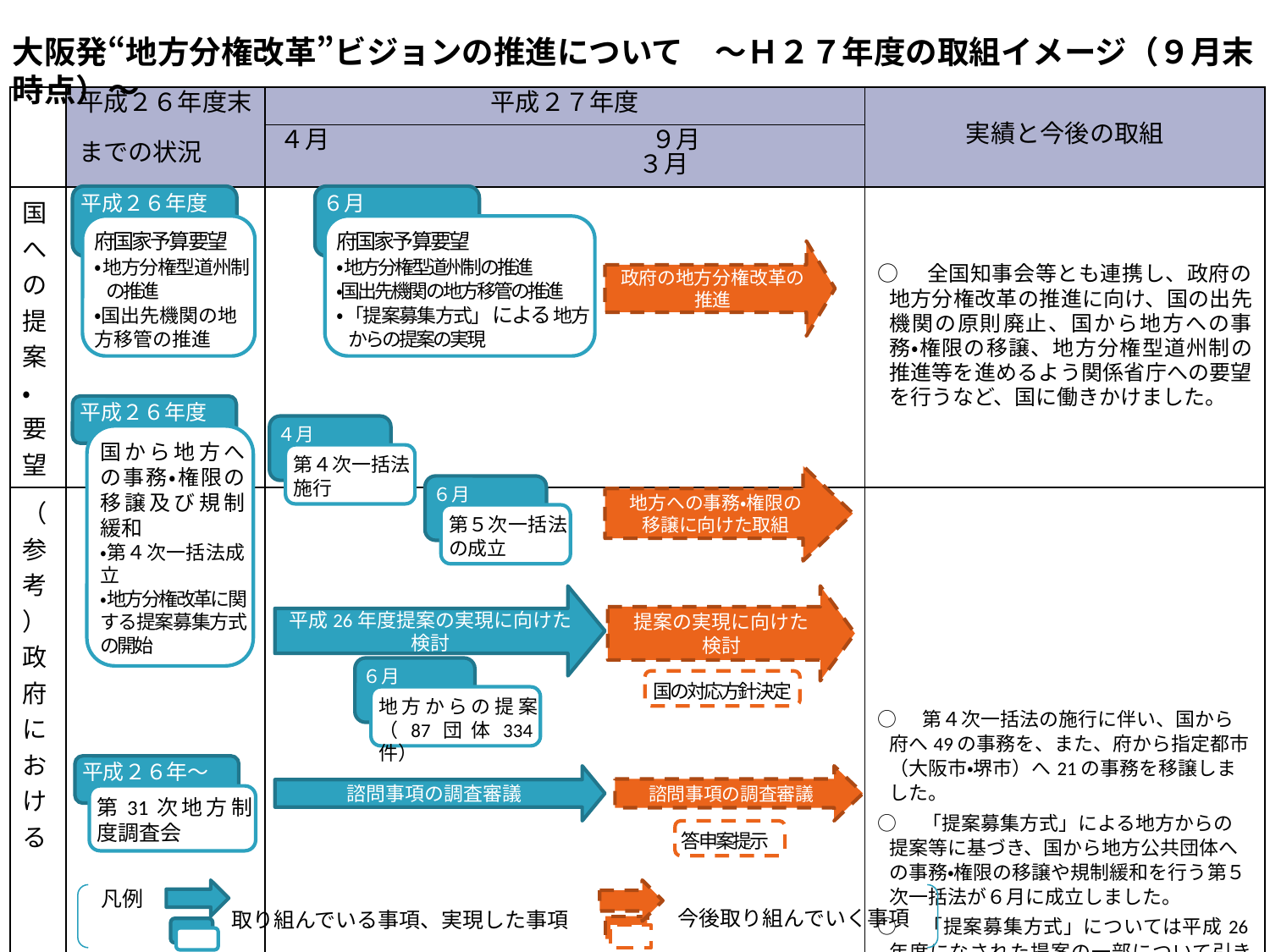

大阪発“地方分権改革”ビジョンの推進について　～Ｈ２７年度の取組イメージ（９月末時点）～
|  | 平成２６年度末 | 平成２７年度 | 実績と今後の取組 |
| --- | --- | --- | --- |
|  | までの状況 | ４月　　　　　　　　　　　　　９月　　　　　　　　　　　　　　３月 |  |
| 国への提案・要望 |  |  | ○　全国知事会等とも連携し、政府の地方分権改革の推進に向け、国の出先機関の原則廃止、国から地方への事務・権限の移譲、地方分権型道州制の推進等を進めるよう関係省庁への要望を行うなど、国に働きかけました。 |
| （参考）政府における 　　　　　　　地方分権の取組状況 |  |  | ○　第４次一括法の施行に伴い、国から府へ49の事務を、また、府から指定都市（大阪市・堺市）へ21の事務を移譲しました。 ○　「提案募集方式」による地方からの提案等に基づき、国から地方公共団体への事務・権限の移譲や規制緩和を行う第５次一括法が６月に成立しました。 ○　「提案募集方式」については平成26年度になされた提案の一部について引き続き、実現に向けた検討が行われています。また、今年度は新たな地方からの提案の実現に向けた検討が国において行われています（府からは３件の提案を行い、関西広域連合と19件、構成府県と32件の共同提案を実施）。 ○　第31次地方制度調査会において、人口減少社会に対応する地方行政体制のあり方について調査・審議が行われており、年内には答申案が示される予定です。 |
平成２６年度
６月
府国家予算要望
・地方分権型道州制の推進
・国出先機関の地方移管の推進
府国家予算要望
・地方分権型道州制の推進
・国出先機関の地方移管の推進
・「提案募集方式」による地方からの提案の実現

政府の地方分権改革の推進
平成２６年度
４月
国から地方への事務・権限の移譲及び規制緩和
・第４次一括法成立
・地方分権改革に関する提案募集方式の開始

第４次一括法
施行
地方への事務・権限の
移譲に向けた取組
６月
第５次一括法の成立
平成26年度提案の実現に向けた検討
提案の実現に向けた
検討
６月
国の対応方針決定
地方からの提案（87団体334件）
平成２６年～
諮問事項の調査審議
諮問事項の調査審議
第31次地方制度調査会
答申案提示
凡例

今後取り組んでいく事項
取り組んでいる事項、実現した事項